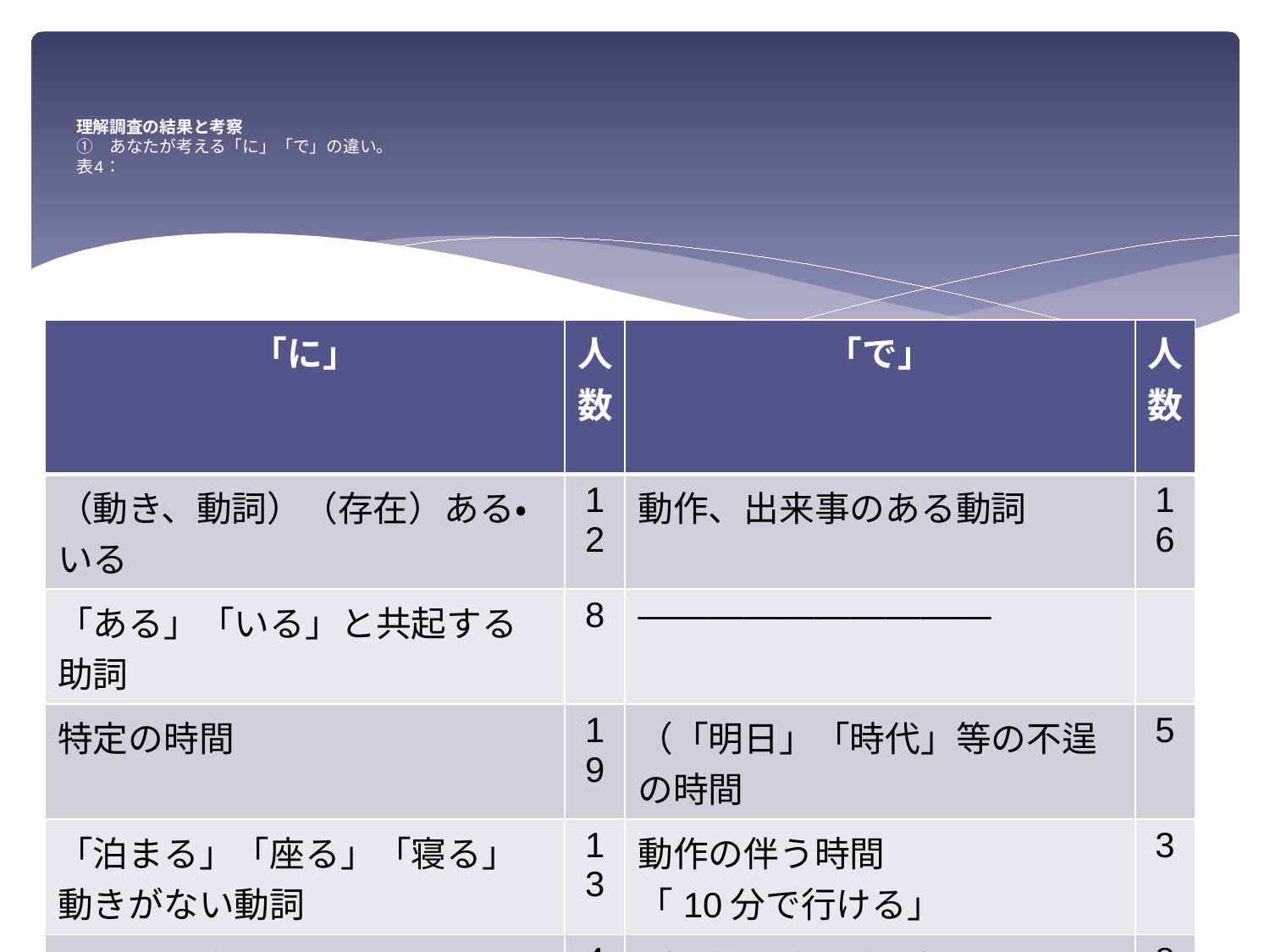

# 理解調査の結果と考察 ①　あなたが考える「に」「で」の違い。 表4：
| 「に」 | 人数 | 「で」 | 人数 |
| --- | --- | --- | --- |
| （動き、動詞）（存在）ある・いる | 12 | 動作、出来事のある動詞 | 16 |
| 「ある」「いる」と共起する助詞 | 8 | ―――――――――― |  |
| 特定の時間 | 19 | （「明日」「時代」等の不逞の時間 | 5 |
| 「泊まる」「座る」「寝る」動きがない動詞 | 13 | 動作の伴う時間 「10分で行ける」 | 3 |
| 限られた空間 | 4 | （国等の広い空間） | 8 |
| 場所に重点 | 2 | 動作に重点 | 2 |

13